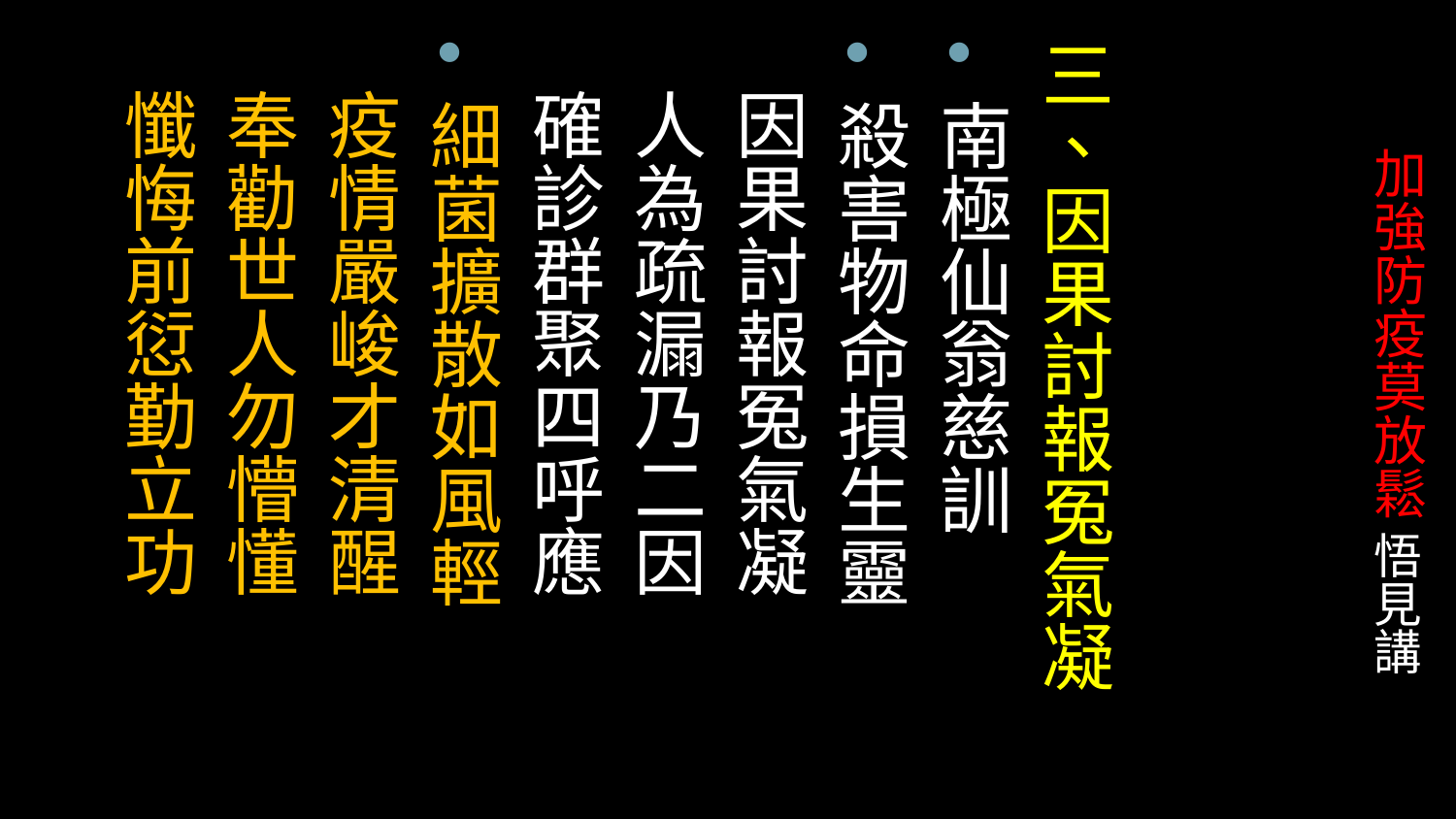

三、因果討報冤氣凝
南極仙翁慈訓
殺害物命損生靈
  因果討報冤氣凝
  人為疏漏乃二因
  確診群聚四呼應
細菌擴散如風輕
  疫情嚴峻才清醒
  奉勸世人勿懵懂
  懺悔前愆勤立功

# 加強防疫莫放鬆 悟見講